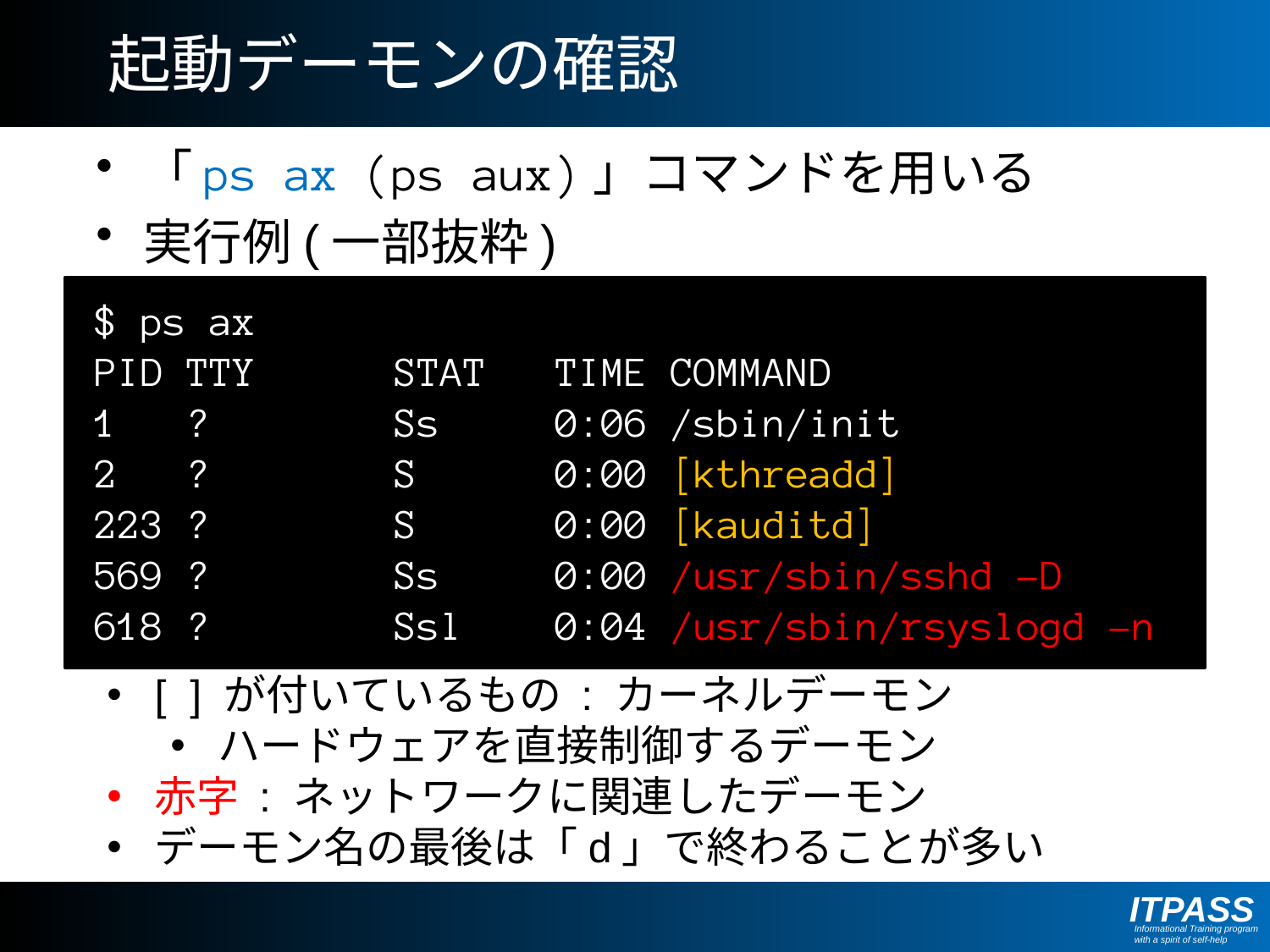

# 起動デーモンの確認
「ps ax (ps aux)」コマンドを用いる
実行例(一部抜粋)

$ ps ax
PID TTY      STAT   TIME COMMAND
1   ?        Ss     0:06 /sbin/init
2   ?        S      0:00 [kthreadd]
223 ?        S      0:00 [kauditd]
569 ?        Ss     0:00 /usr/sbin/sshd -D
618 ?        Ssl    0:04 /usr/sbin/rsyslogd –n
[  ] が付いているもの : カーネルデーモン
ハードウェアを直接制御するデーモン
赤字 : ネットワークに関連したデーモン
デーモン名の最後は「d」で終わることが多い